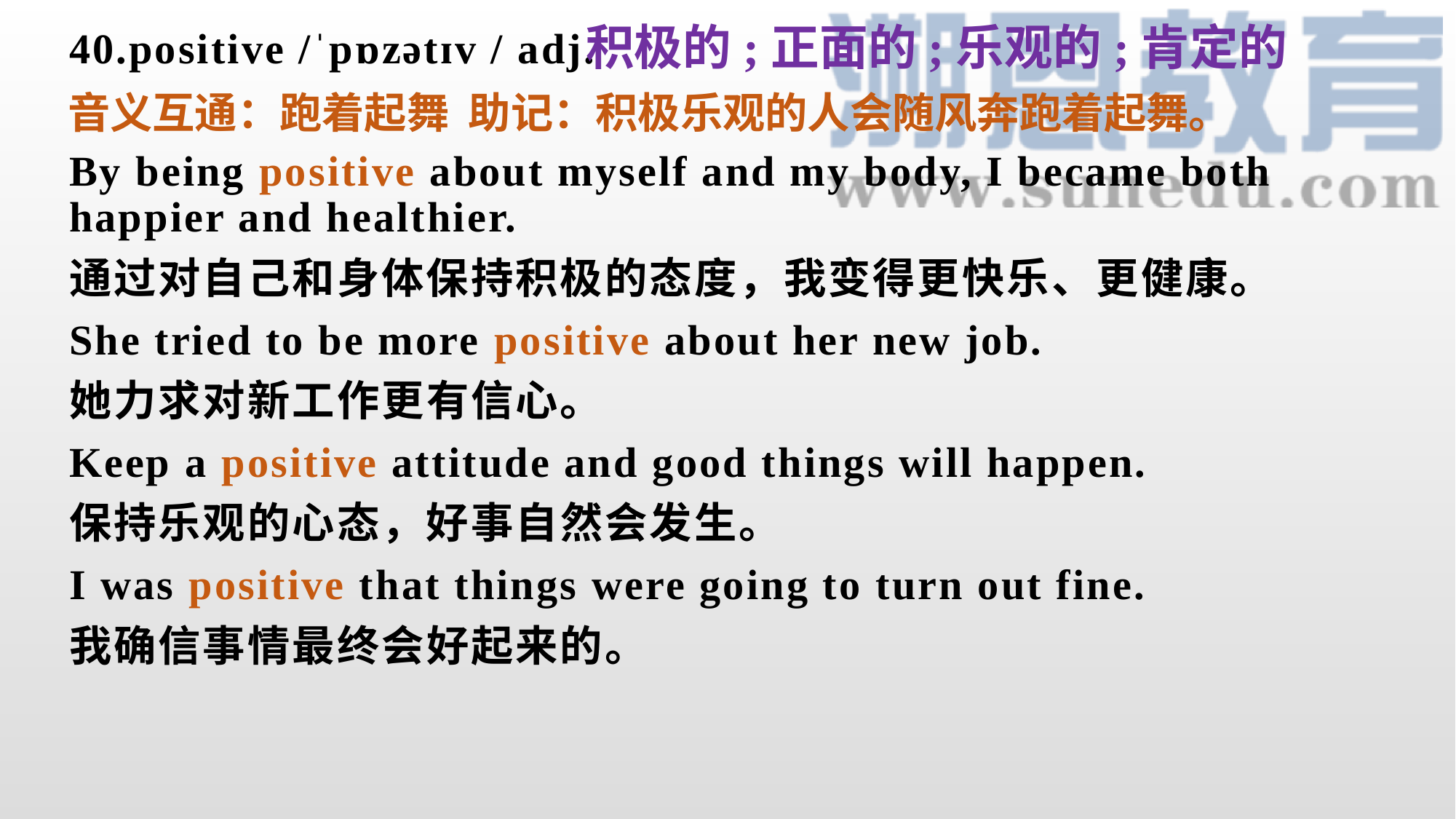

积极的;正面的;乐观的;肯定的
40.positive /ˈpɒzətɪv / adj.

By being positive about myself and my body, I became both happier and healthier.
通过对自己和身体保持积极的态度，我变得更快乐、更健康。
She tried to be more positive about her new job.
她力求对新工作更有信心。
Keep a positive attitude and good things will happen.
保持乐观的心态，好事自然会发生。
I was positive that things were going to turn out fine.
我确信事情最终会好起来的。
音义互通：跑着起舞  助记：积极乐观的人会随风奔跑着起舞。